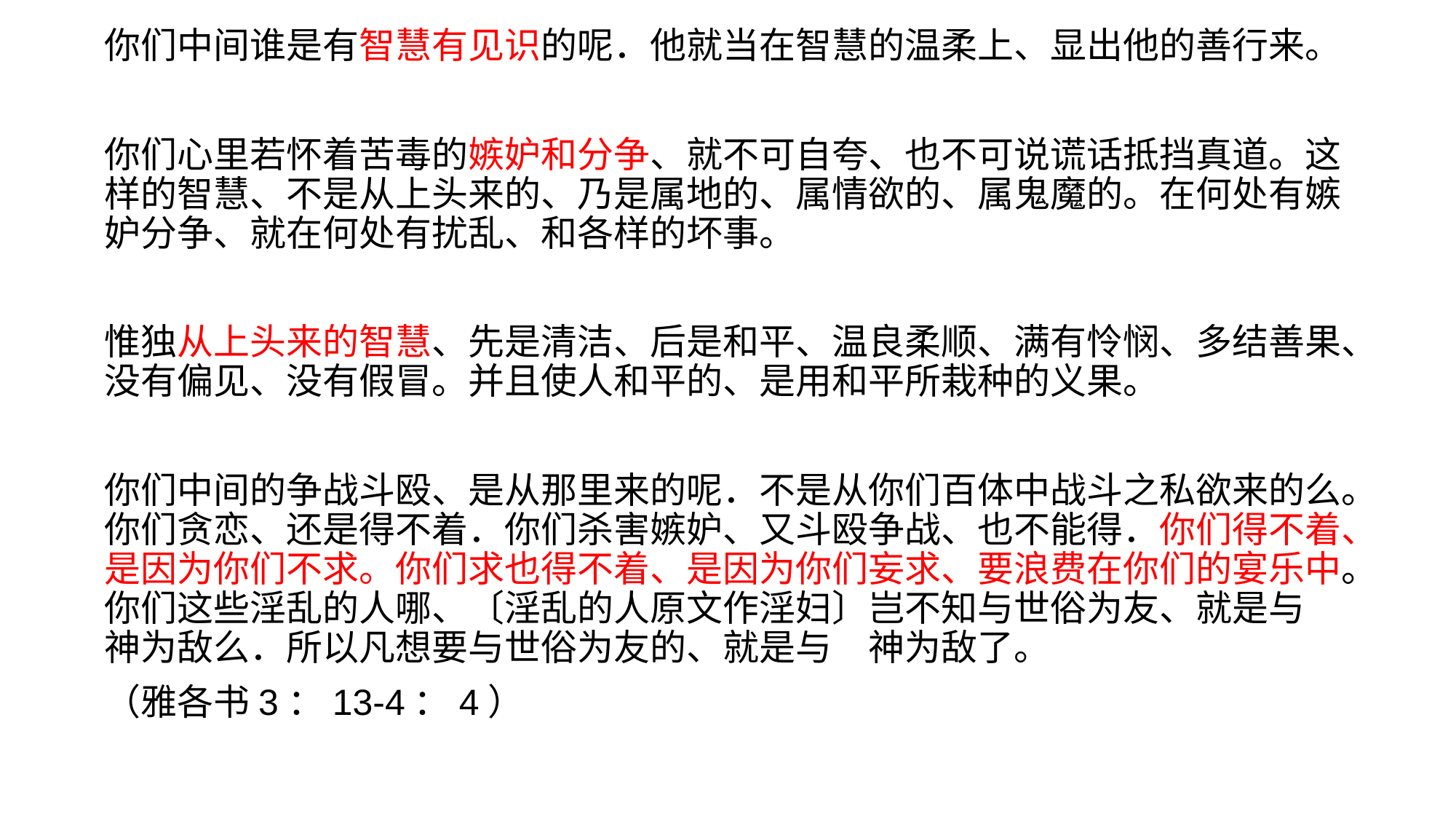

你们中间谁是有智慧有见识的呢．他就当在智慧的温柔上、显出他的善行来。

你们心里若怀着苦毒的嫉妒和分争、就不可自夸、也不可说谎话抵挡真道。这样的智慧、不是从上头来的、乃是属地的、属情欲的、属鬼魔的。在何处有嫉妒分争、就在何处有扰乱、和各样的坏事。

惟独从上头来的智慧、先是清洁、后是和平、温良柔顺、满有怜悯、多结善果、没有偏见、没有假冒。并且使人和平的、是用和平所栽种的义果。

你们中间的争战斗殴、是从那里来的呢．不是从你们百体中战斗之私欲来的么。你们贪恋、还是得不着．你们杀害嫉妒、又斗殴争战、也不能得．你们得不着、是因为你们不求。你们求也得不着、是因为你们妄求、要浪费在你们的宴乐中。你们这些淫乱的人哪、〔淫乱的人原文作淫妇〕岂不知与世俗为友、就是与　神为敌么．所以凡想要与世俗为友的、就是与　神为敌了。
（雅各书3：13-4：4）